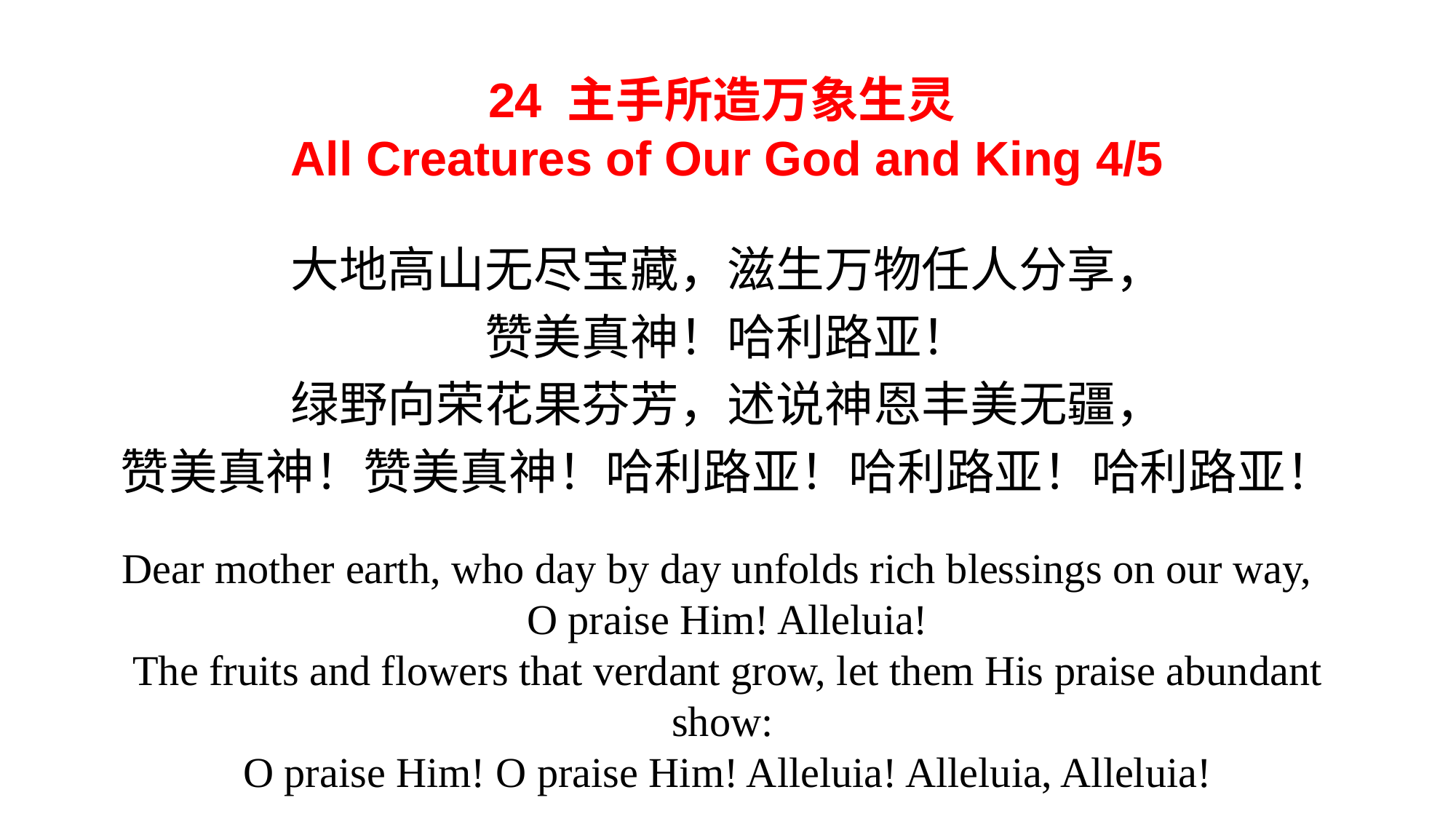

24 主手所造万象生灵
All Creatures of Our God and King 4/5
大地高山无尽宝藏，滋生万物任人分享，
赞美真神！哈利路亚！
绿野向荣花果芬芳，述说神恩丰美无疆，
赞美真神！赞美真神！哈利路亚！哈利路亚！哈利路亚！

Dear mother earth, who day by day unfolds rich blessings on our way,
O praise Him! Alleluia!
The fruits and flowers that verdant grow, let them His praise abundant show:
O praise Him! O praise Him! Alleluia! Alleluia, Alleluia!